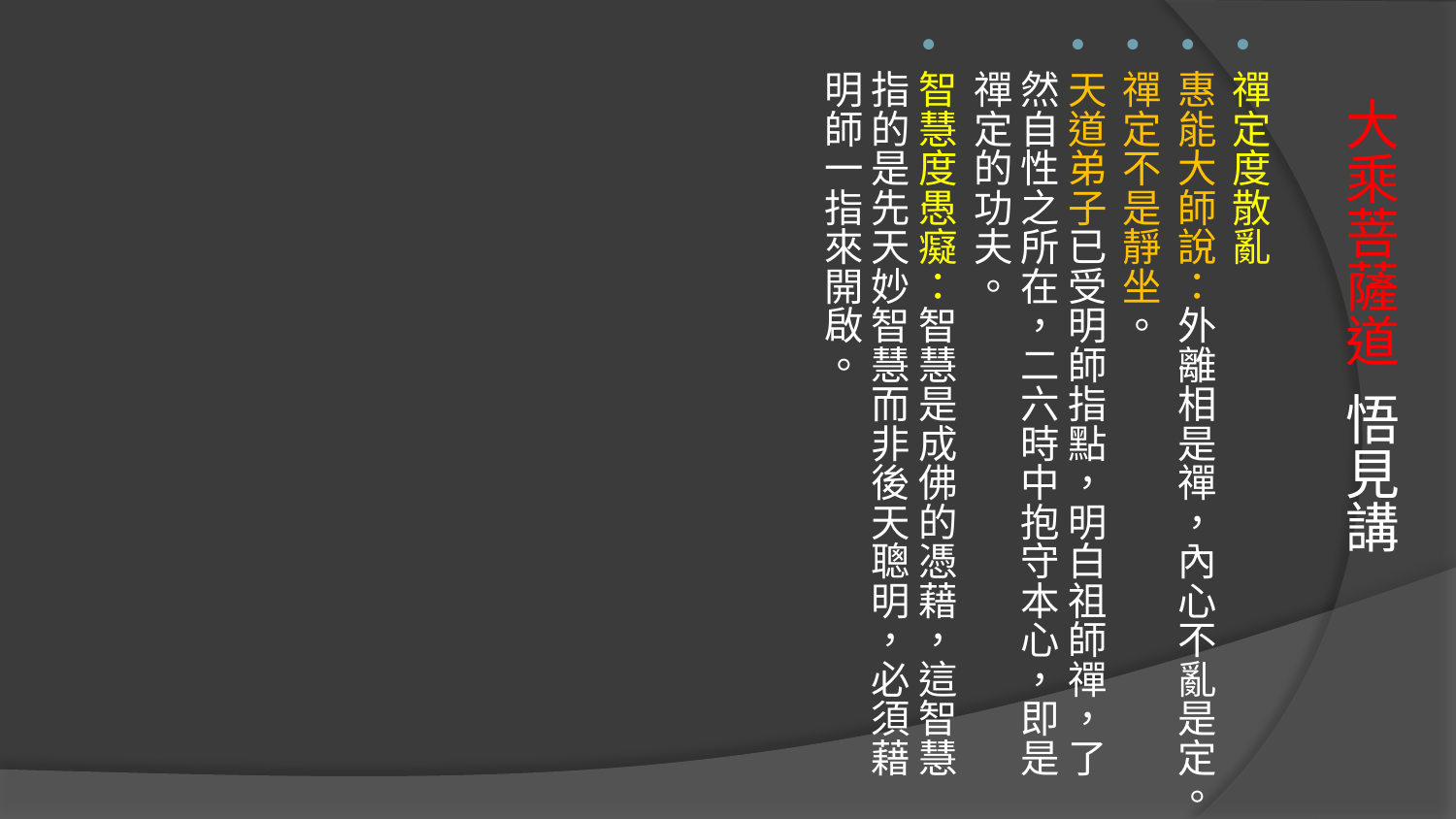

禪定度散亂
惠能大師說：外離相是禪，內心不亂是定。
禪定不是靜坐。
天道弟子已受明師指點，明白祖師禪，了然自性之所在，二六時中抱守本心，即是禪定的功夫。
智慧度愚癡：智慧是成佛的憑藉，這智慧指的是先天妙智慧而非後天聰明，必須藉明師一指來開啟。

# 大乘菩薩道  悟見講